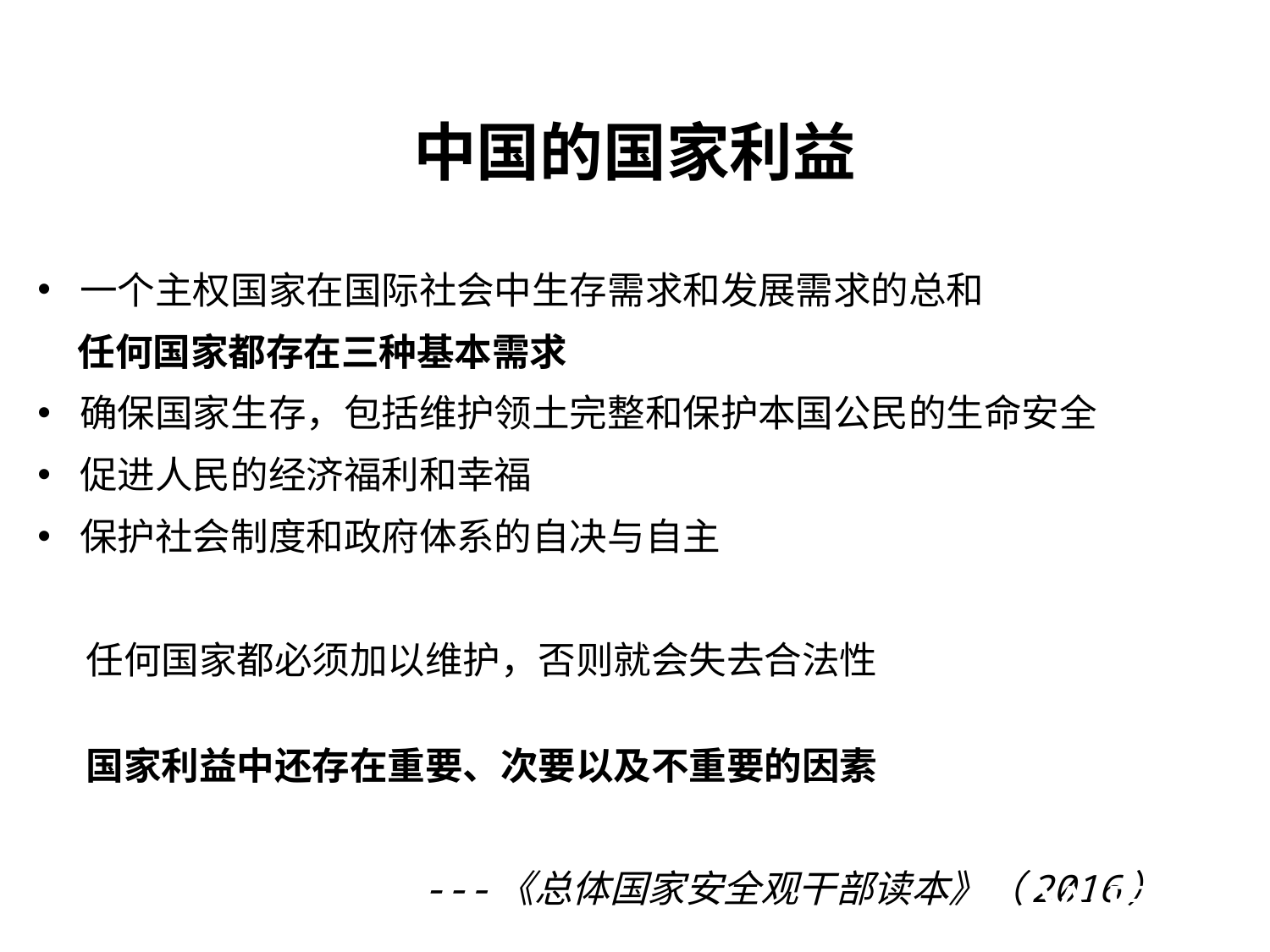

中国的国家利益

一个主权国家在国际社会中生存需求和发展需求的总和
    任何国家都存在三种基本需求
确保国家生存，包括维护领土完整和保护本国公民的生命安全
促进人民的经济福利和幸福
保护社会制度和政府体系的自决与自主

     任何国家都必须加以维护，否则就会失去合法性

     国家利益中还存在重要、次要以及不重要的因素

                 ---《总体国家安全观干部读本》（2016）

IWEP